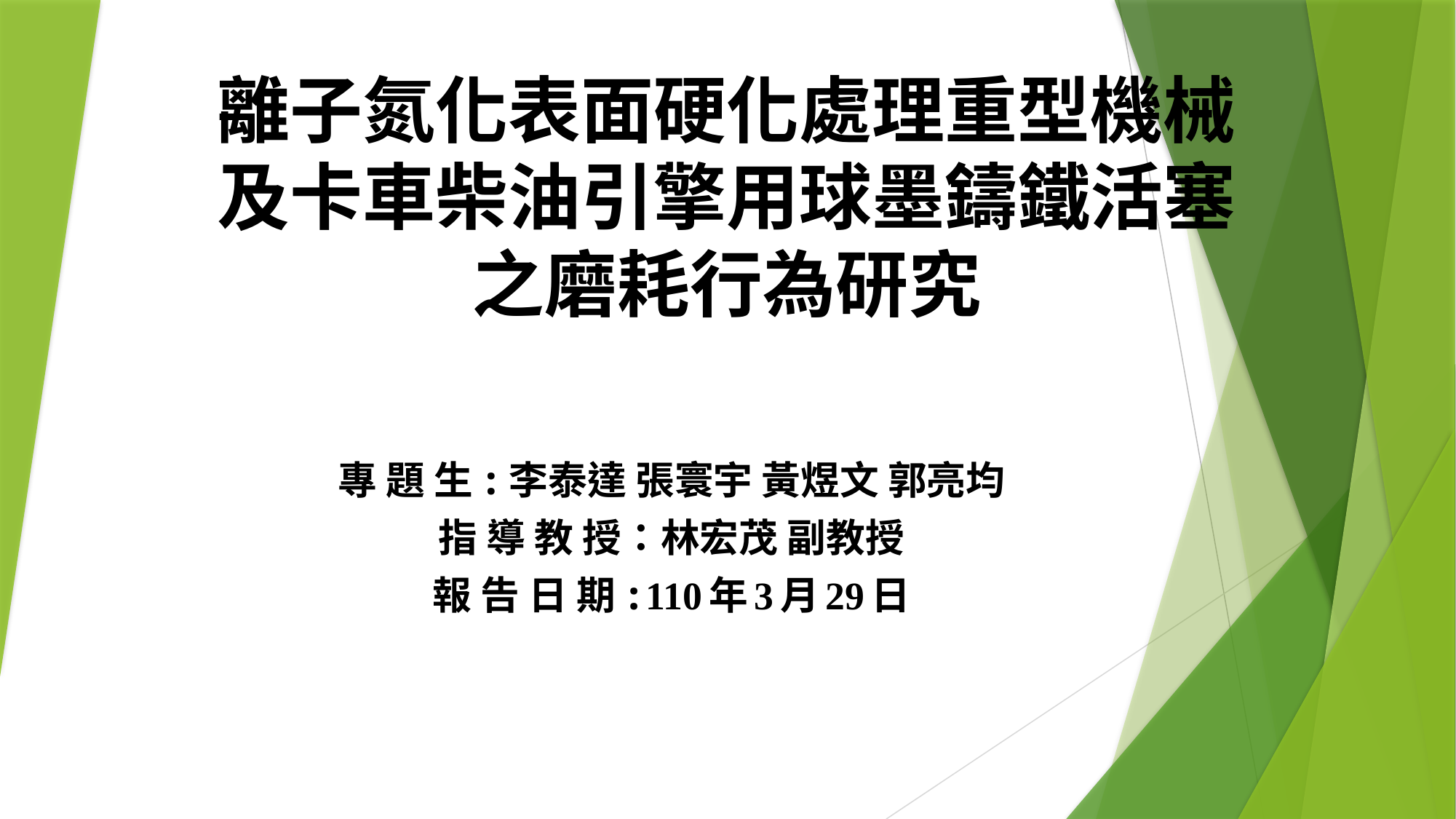

# 離子氮化表面硬化處理重型機械及卡車柴油引擎用球墨鑄鐵活塞之磨耗行為研究

專 題 生:李泰達 張寰宇 黃煜文 郭亮均
指 導 教 授：林宏茂 副教授
報 告 日 期:110年3月29日